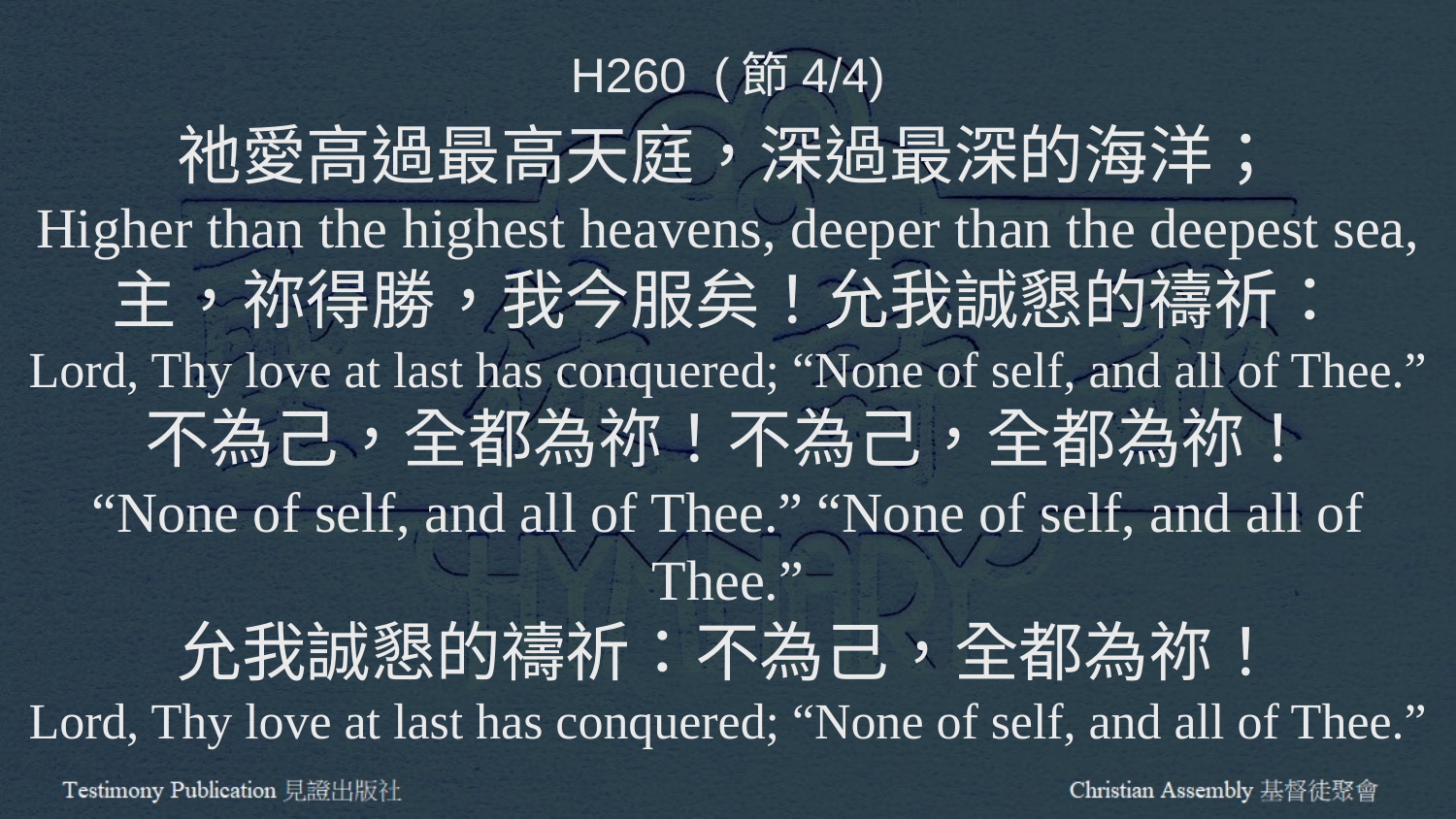

H260  (節4/4)
祂愛高過最高天庭，深過最深的海洋；
Higher than the highest heavens, deeper than the deepest sea,
主，祢得勝，我今服矣！允我誠懇的禱祈：
Lord, Thy love at last has conquered; “None of self, and all of Thee.”
不為己，全都為祢！不為己，全都為祢！
“None of self, and all of Thee.” “None of self, and all of Thee.”
允我誠懇的禱祈：不為己，全都為祢！
Lord, Thy love at last has conquered; “None of self, and all of Thee.”